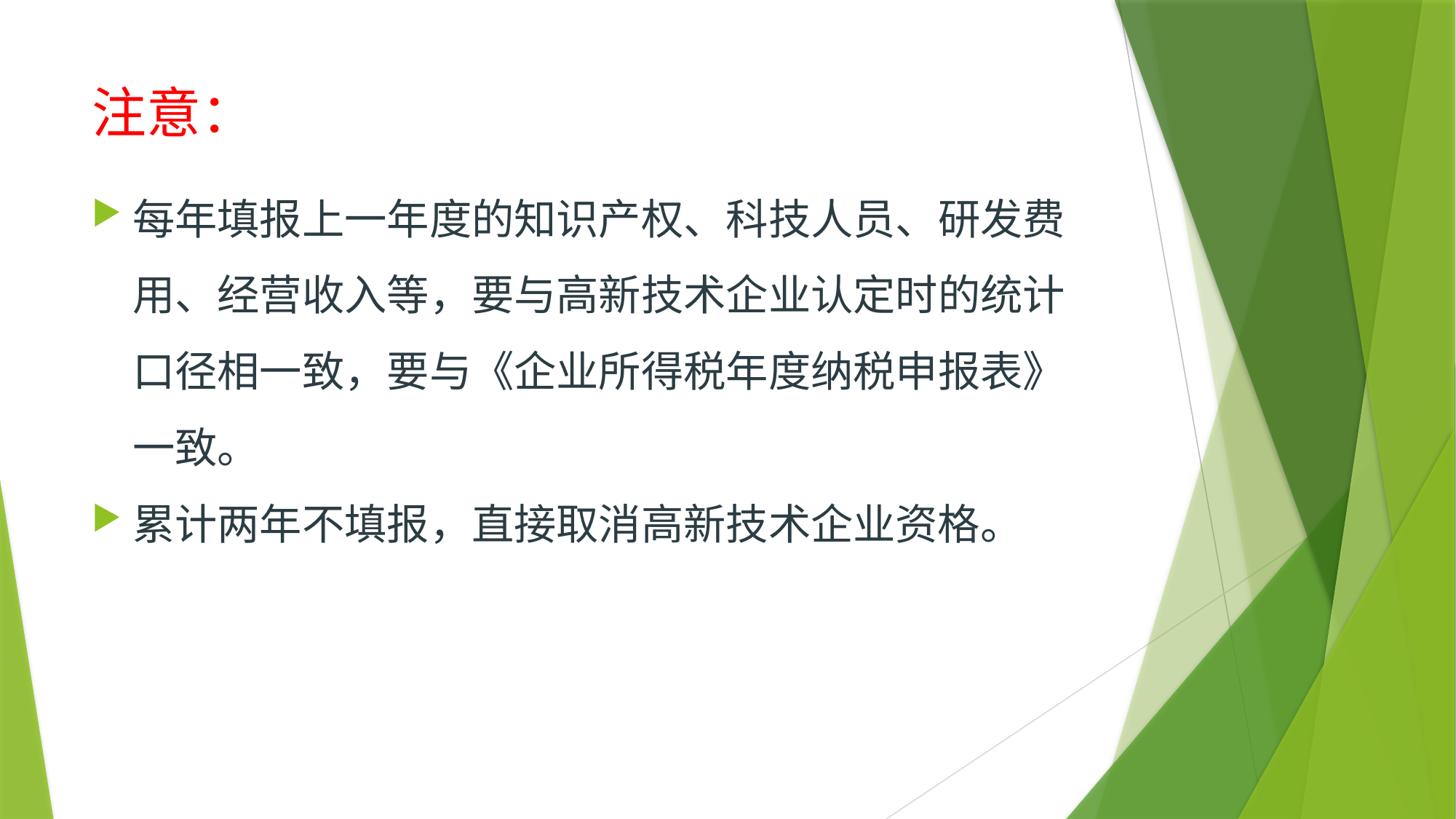

# 注意：
每年填报上一年度的知识产权、科技人员、研发费用、经营收入等，要与高新技术企业认定时的统计口径相一致，要与《企业所得税年度纳税申报表》一致。
累计两年不填报，直接取消高新技术企业资格。